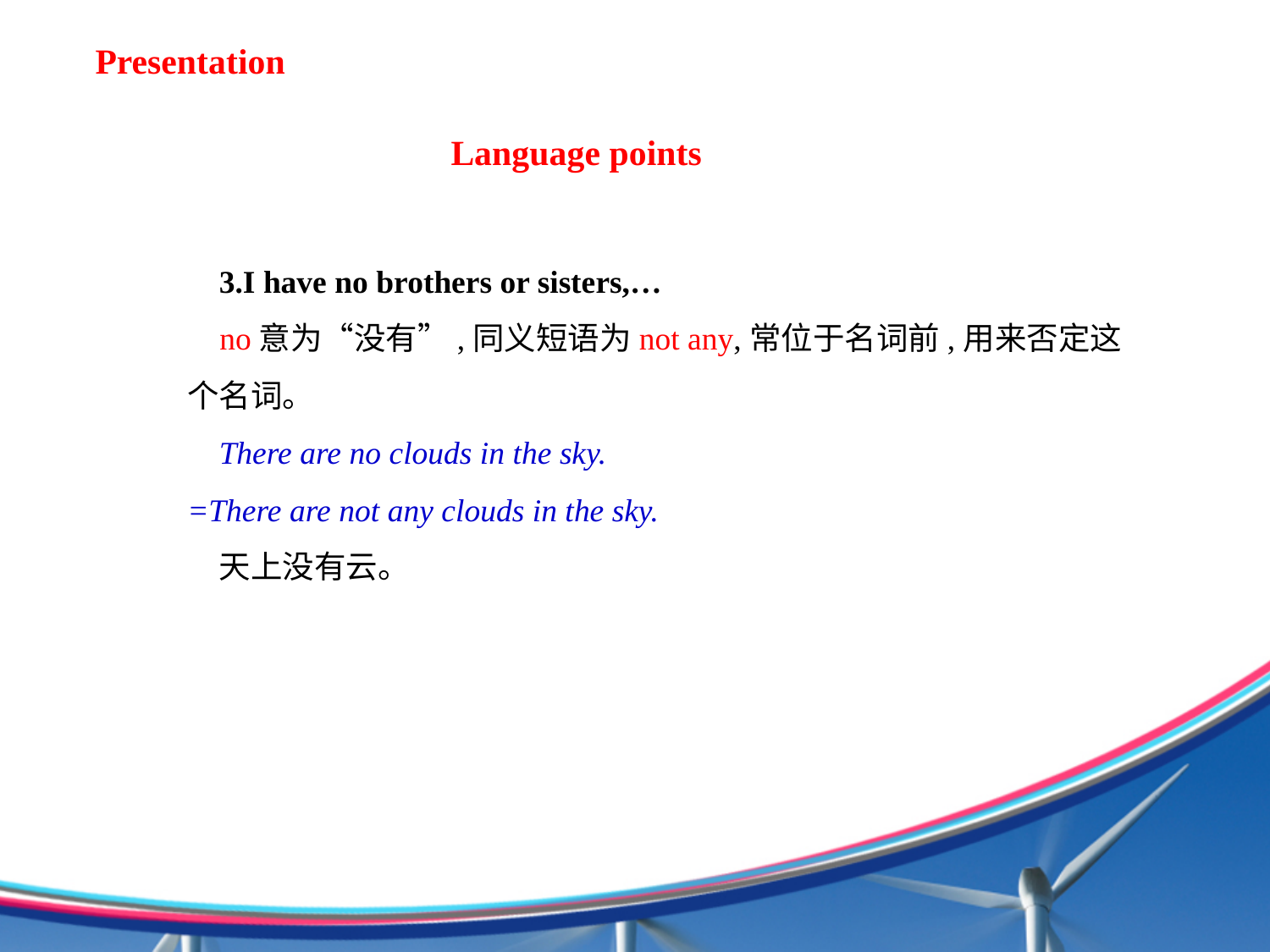

Presentation
Language points
3.I have no brothers or sisters,…
    no意为“没有”,同义短语为not any,常位于名词前,用来否定这个名词。
There are no clouds in the sky.
=There are not any clouds in the sky.
天上没有云。